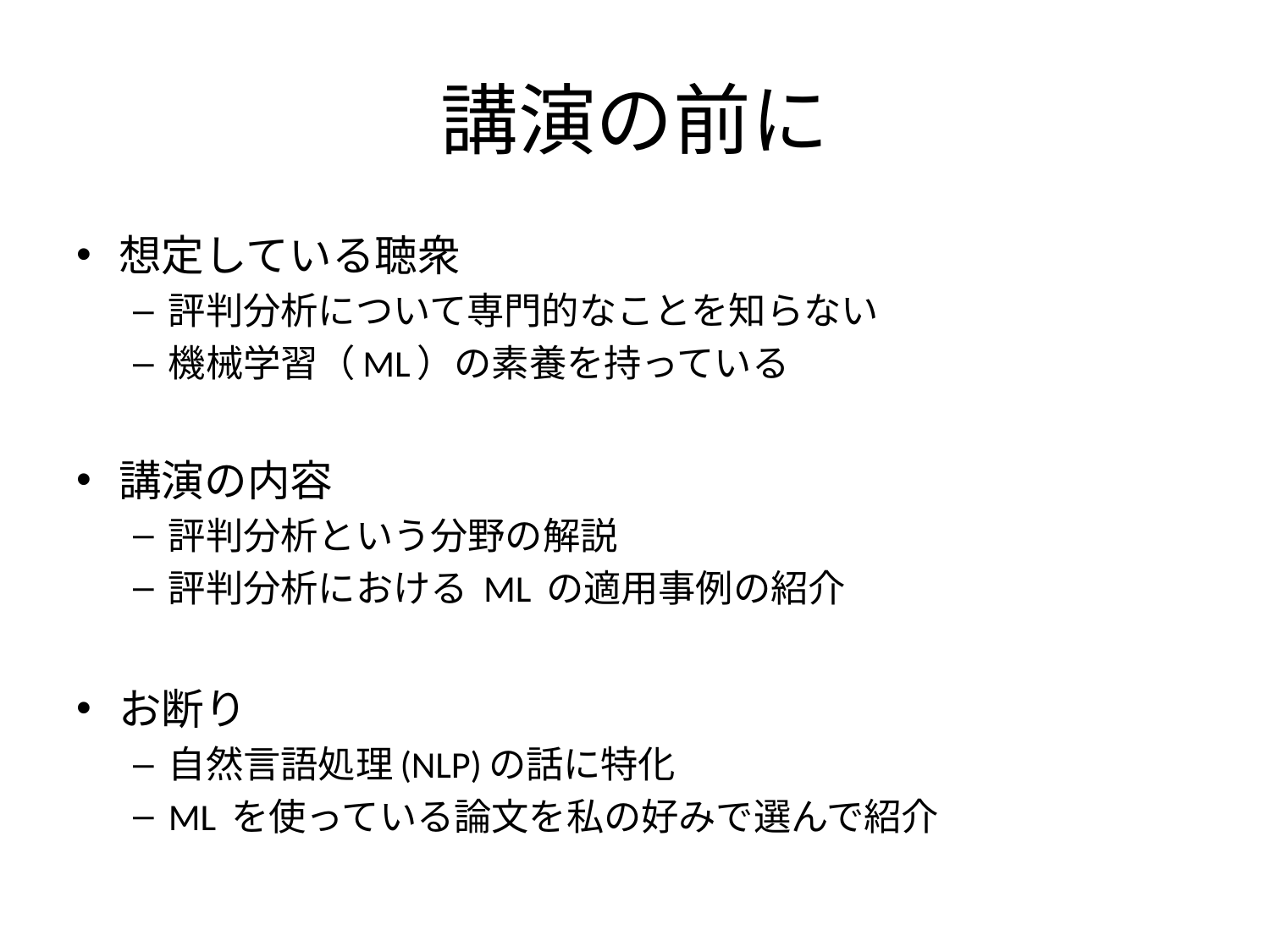

# 講演の前に
想定している聴衆
評判分析について専門的なことを知らない
機械学習（ML）の素養を持っている

講演の内容
評判分析という分野の解説
評判分析における ML の適用事例の紹介

お断り
自然言語処理(NLP)の話に特化
ML を使っている論文を私の好みで選んで紹介